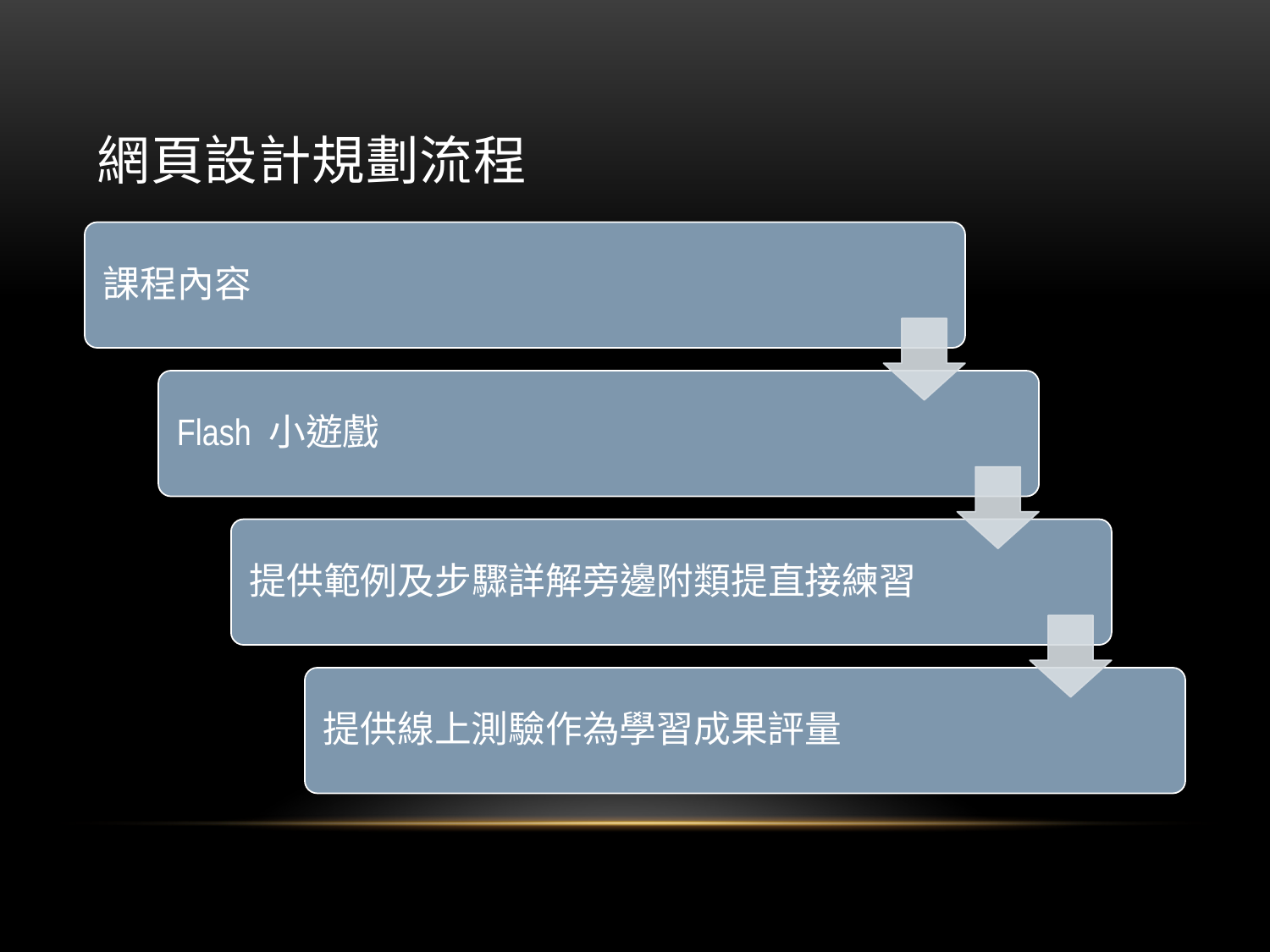

# 網頁設計規劃流程
課程內容
Flash 小遊戲
提供範例及步驟詳解旁邊附類提直接練習
提供線上測驗作為學習成果評量